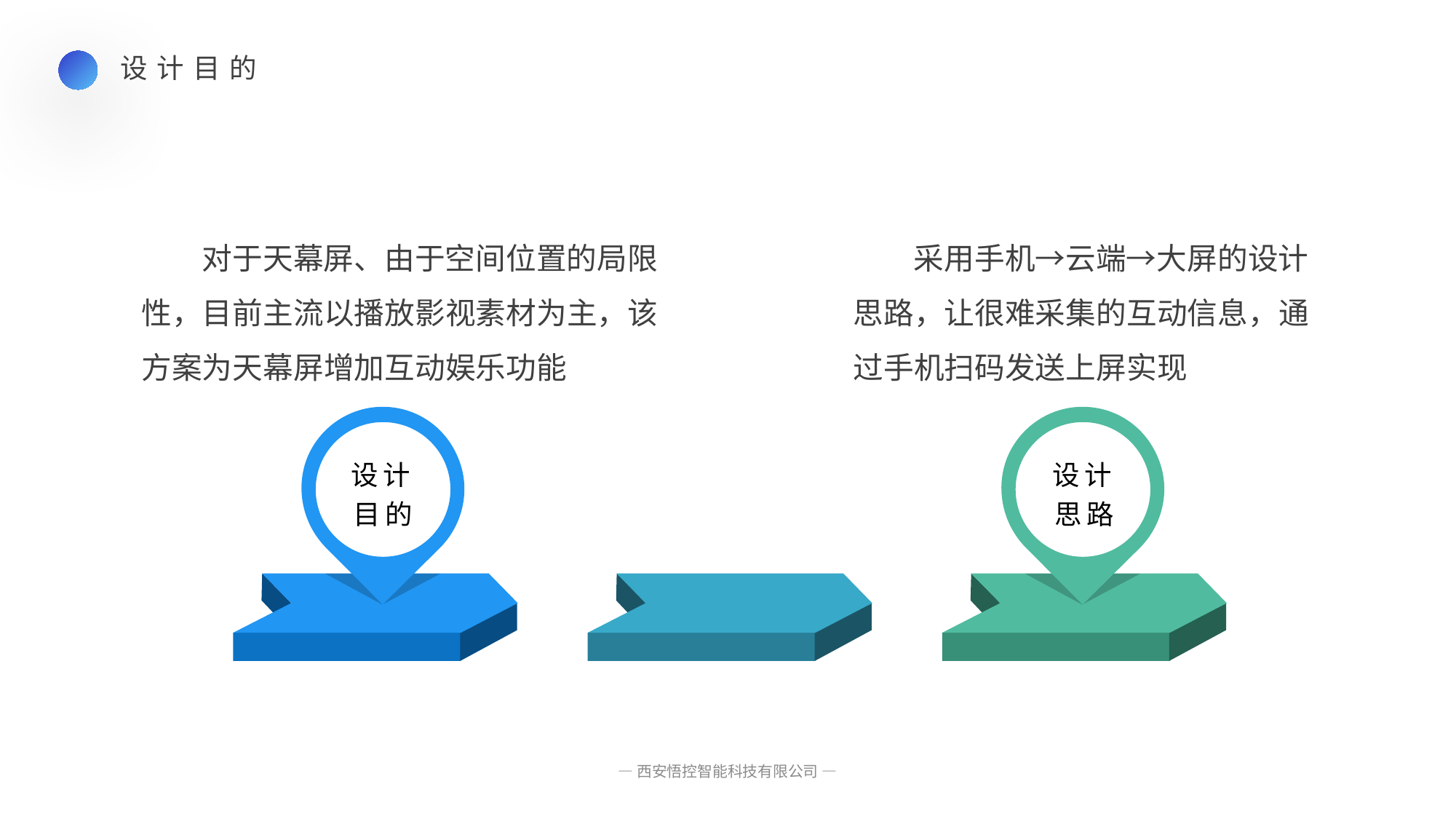

设计目的

对于天幕屏、由于空间位置的局限性，目前主流以播放影视素材为主，该方案为天幕屏增加互动娱乐功能
采用手机→云端→大屏的设计思路，让很难采集的互动信息，通过手机扫码发送上屏实现

设计目的
设计思路

— 西安悟控智能科技有限公司 —